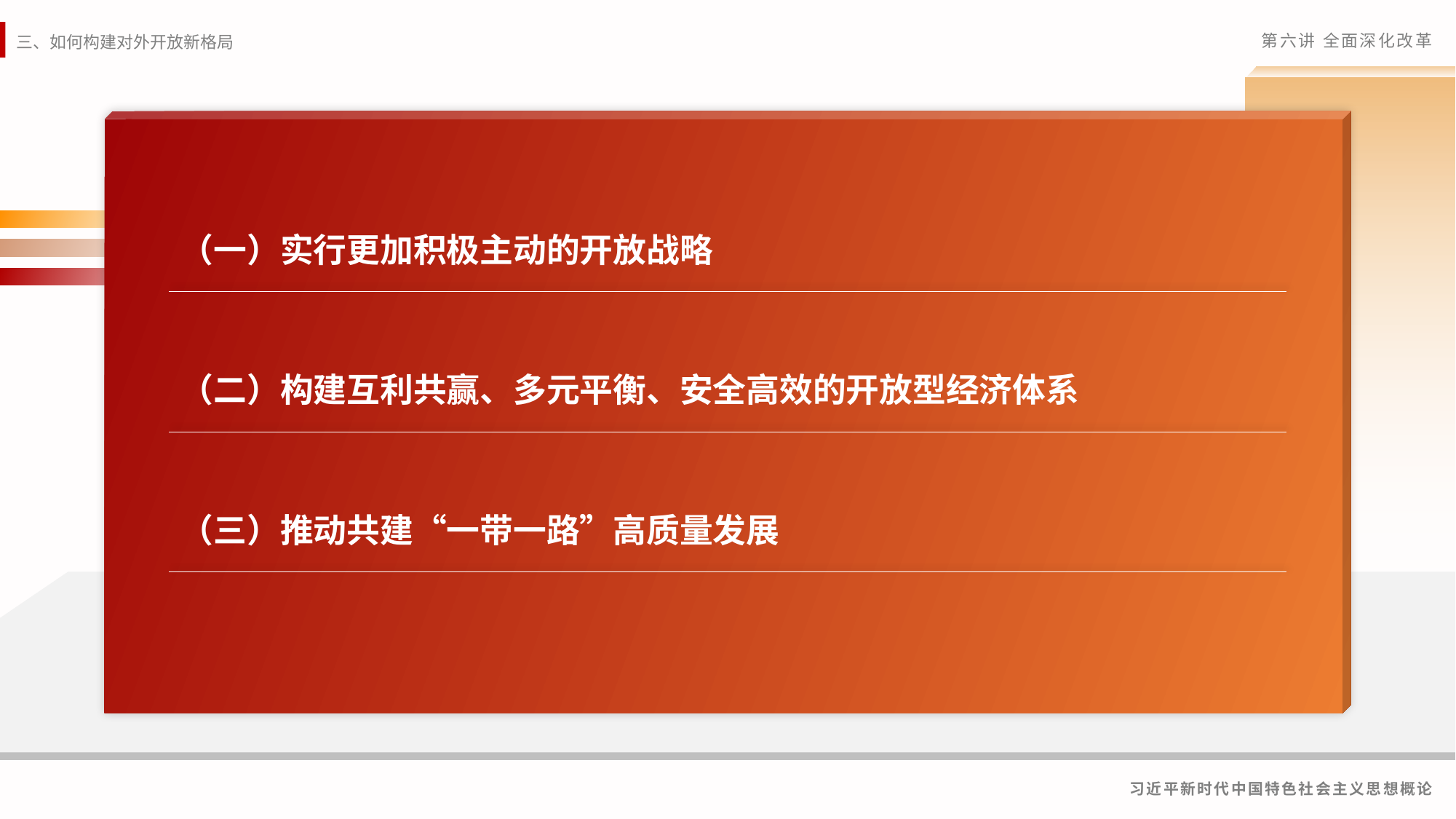

（一）实行更加积极主动的开放战略
（二）构建互利共赢、多元平衡、安全高效的开放型经济体系
（三）推动共建“一带一路”高质量发展